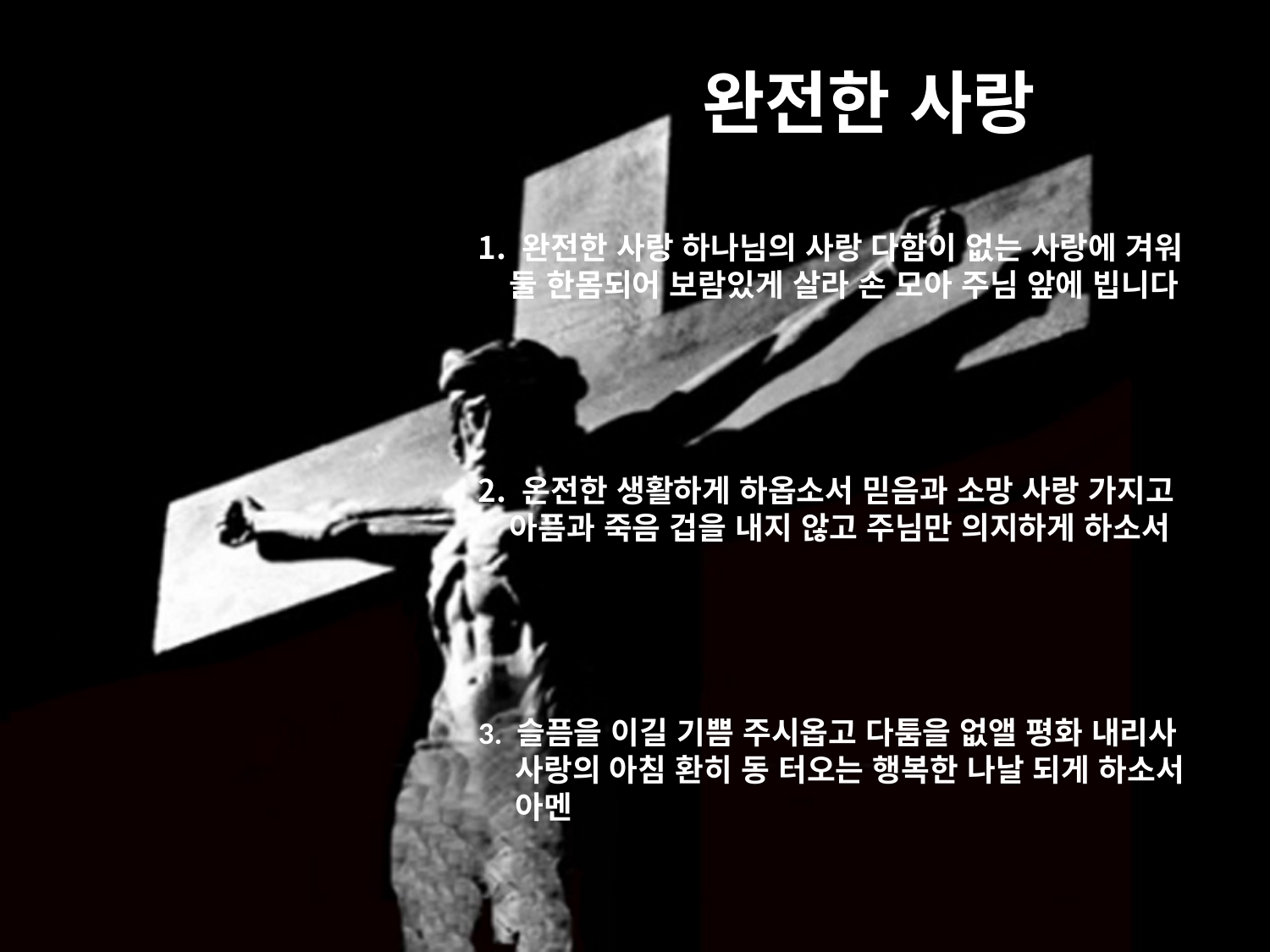

# 완전한 사랑
 완전한 사랑 하나님의 사랑 다함이 없는 사랑에 겨워
 둘 한몸되어 보람있게 살라 손 모아 주님 앞에 빕니다

 온전한 생활하게 하옵소서 믿음과 소망 사랑 가지고
 아픔과 죽음 겁을 내지 않고 주님만 의지하게 하소서

3. 슬픔을 이길 기쁨 주시옵고 다툼을 없앨 평화 내리사
사랑의 아침 환히 동 터오는 행복한 나날 되게 하소서      아멘